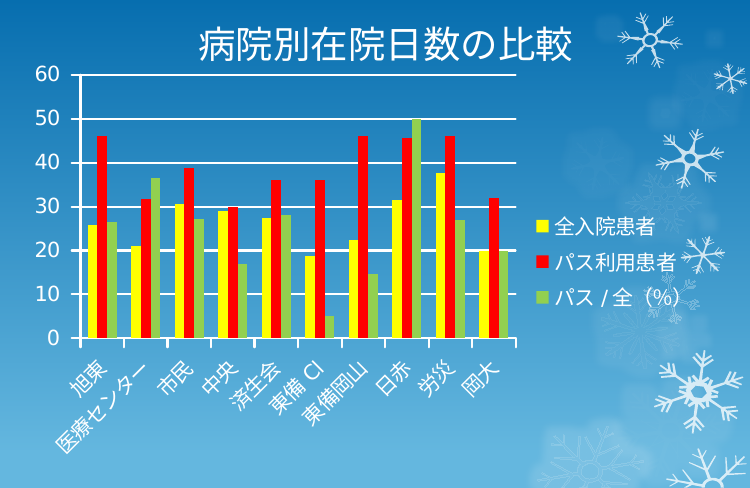

# 病院別在院日数の比較

### Chart

| Category | 全入院患者 | パス利用患者 | パス/全（％） |
|---|---|---|---|
| 旭東 | 25.71731448763251 | 45.96052631578947 | 26.5 |
| 医療センター | 21.0 | 31.6 | 36.5 |
| 市民 | 30.6 | 38.8 | 27.2 |
| 中央 | 29.0 | 30.0 | 16.9 |
| 済生会 | 27.4 | 36.0 | 28.0 |
| 東備Cl | 18.7 | 36.0 | 5.0 |
| 東備岡山 | 22.3 | 46.0 | 14.6 |
| 日赤 | 31.4 | 45.6 | 50.0 |
| 労災 | 37.7 | 46.0 | 27.0 |
| 岡大 | 20.0 | 32.0 | 20.0 |